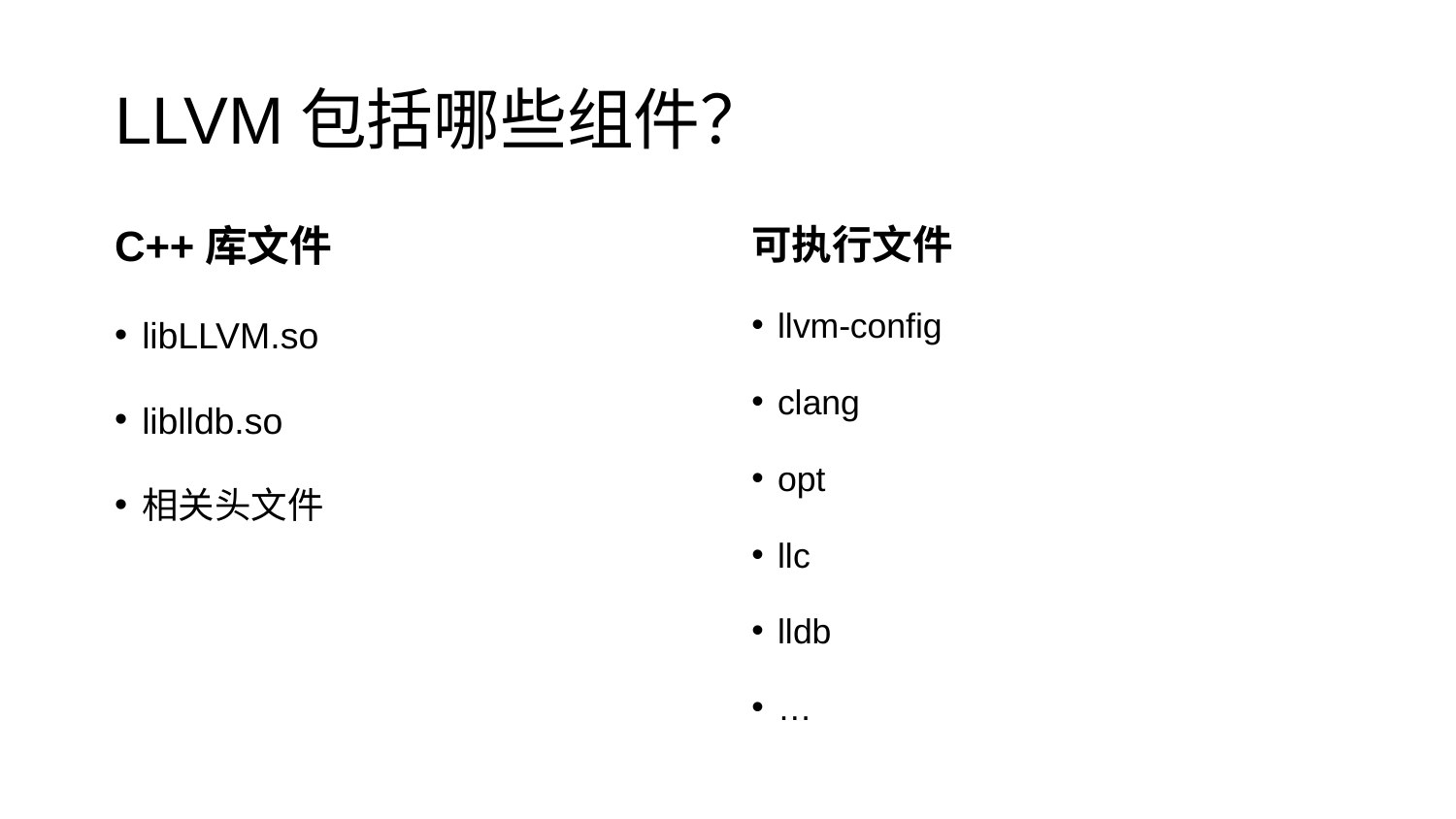

# LLVM包括哪些组件？
C++库文件
libLLVM.so
liblldb.so
相关头文件
可执行文件
llvm-config
clang
opt
llc
lldb
…